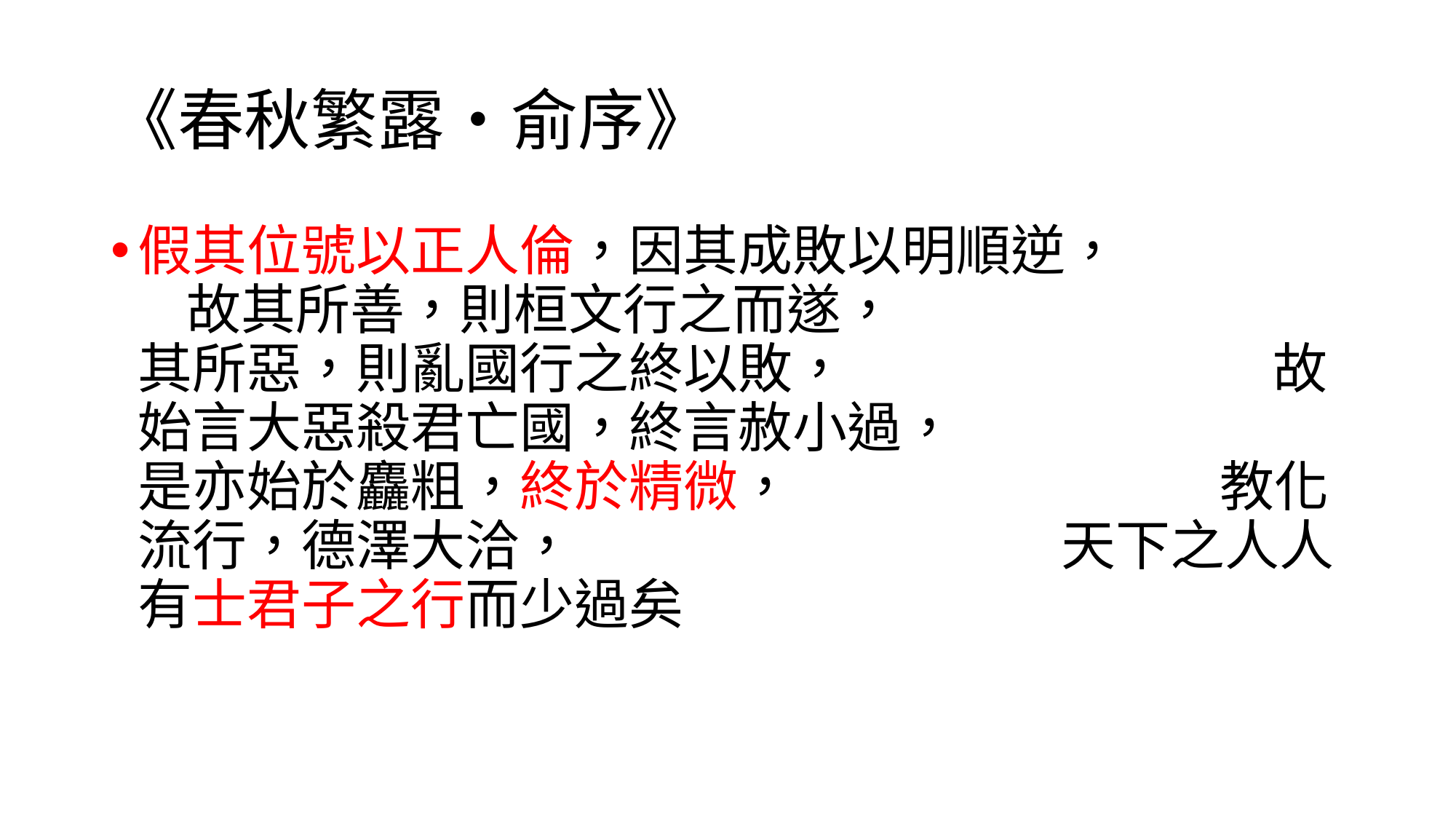

# 《春秋繁露‧俞序》
假其位號以正人倫，因其成敗以明順逆，                       故其所善，則桓文行之而遂，                                  其所惡，則亂國行之終以敗，                                   故始言大惡殺君亡國，終言赦小過，                             是亦始於麤粗，終於精微，                                   教化流行，德澤大洽，                                        天下之人人有士君子之行而少過矣